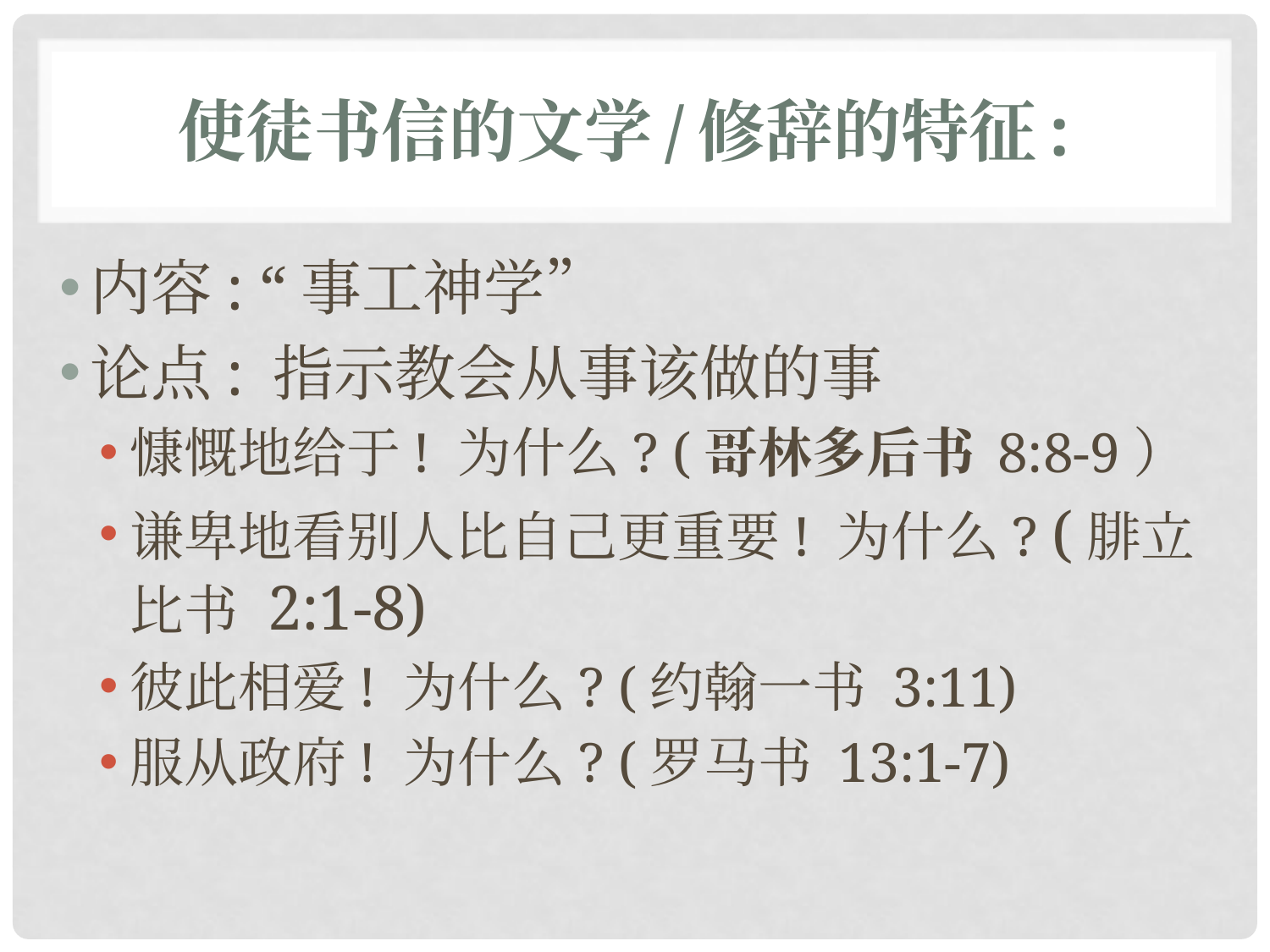

# 使徒书信的文学/修辞的特征:
内容: “事工神学”
论点: 指示教会从事该做的事
慷慨地给于! 为什么? (哥林多后书 8:8-9）
谦卑地看别人比自己更重要! 为什么? (腓立比书 2:1-8)
彼此相爱! 为什么? (约翰一书 3:11)
服从政府! 为什么? (罗马书 13:1-7)